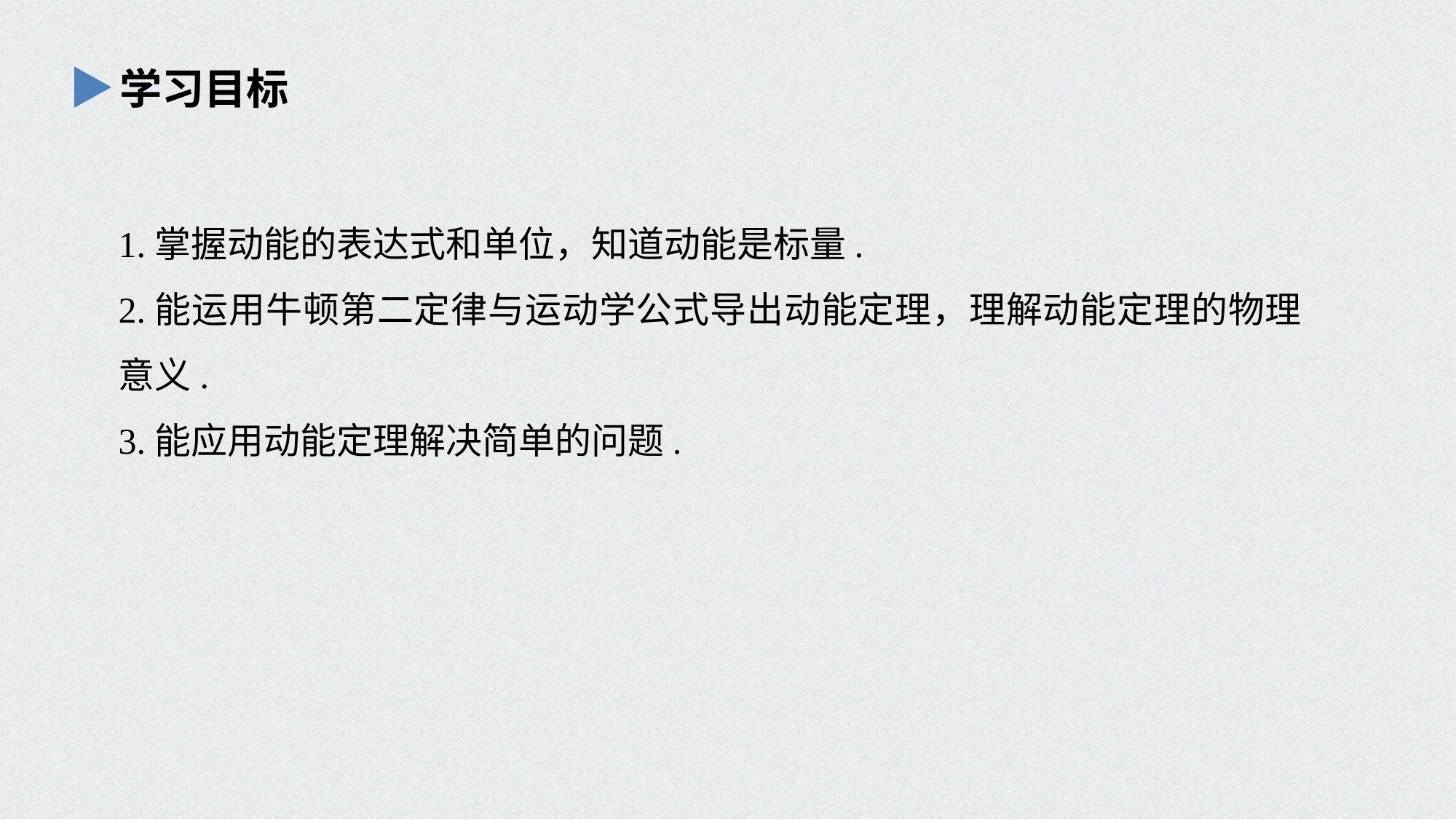

学习目标

1.掌握动能的表达式和单位，知道动能是标量.
2.能运用牛顿第二定律与运动学公式导出动能定理，理解动能定理的物理意义.
3.能应用动能定理解决简单的问题.